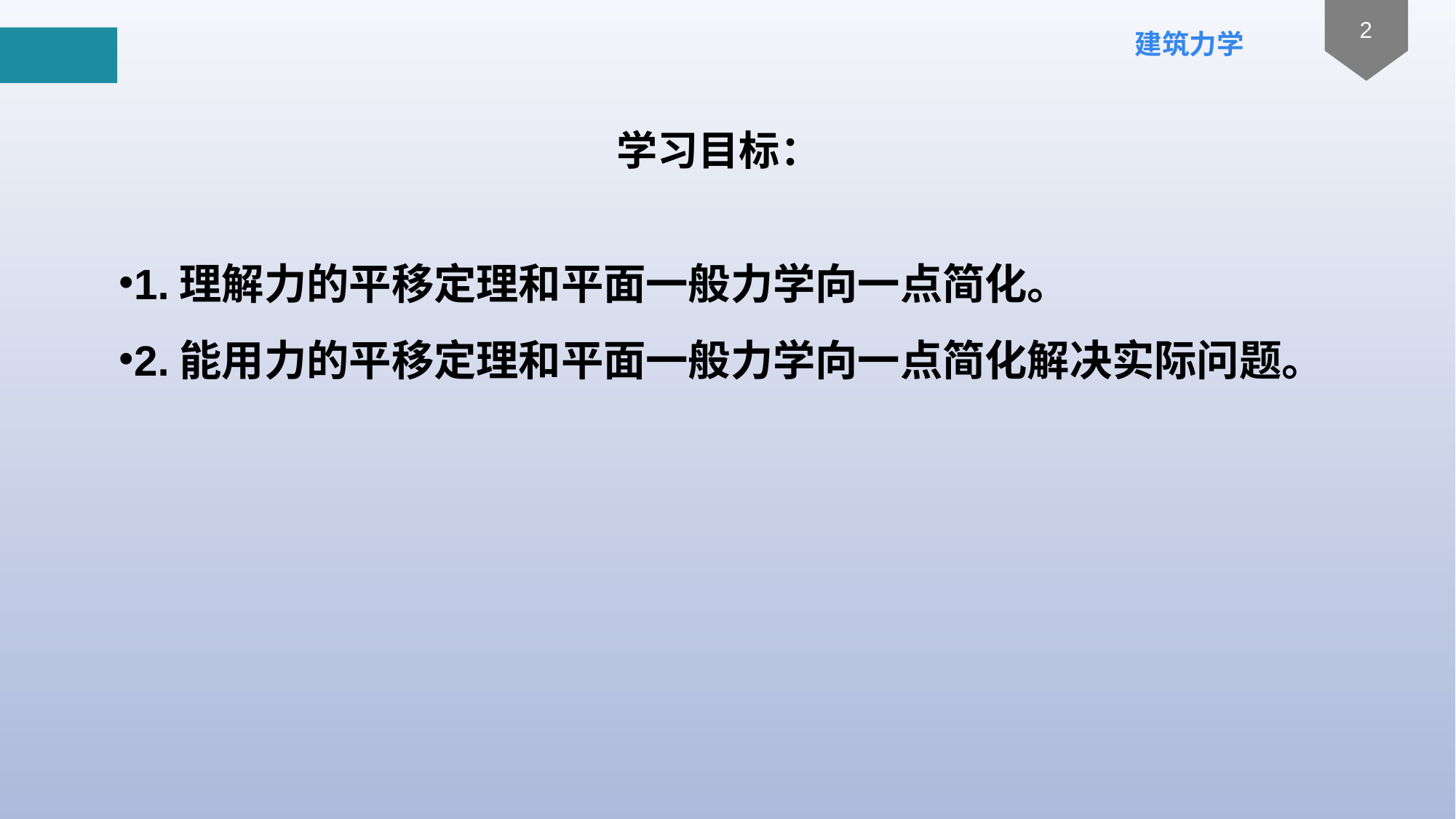

# 学习目标：
1.理解力的平移定理和平面一般力学向一点简化。
2.能用力的平移定理和平面一般力学向一点简化解决实际问题。